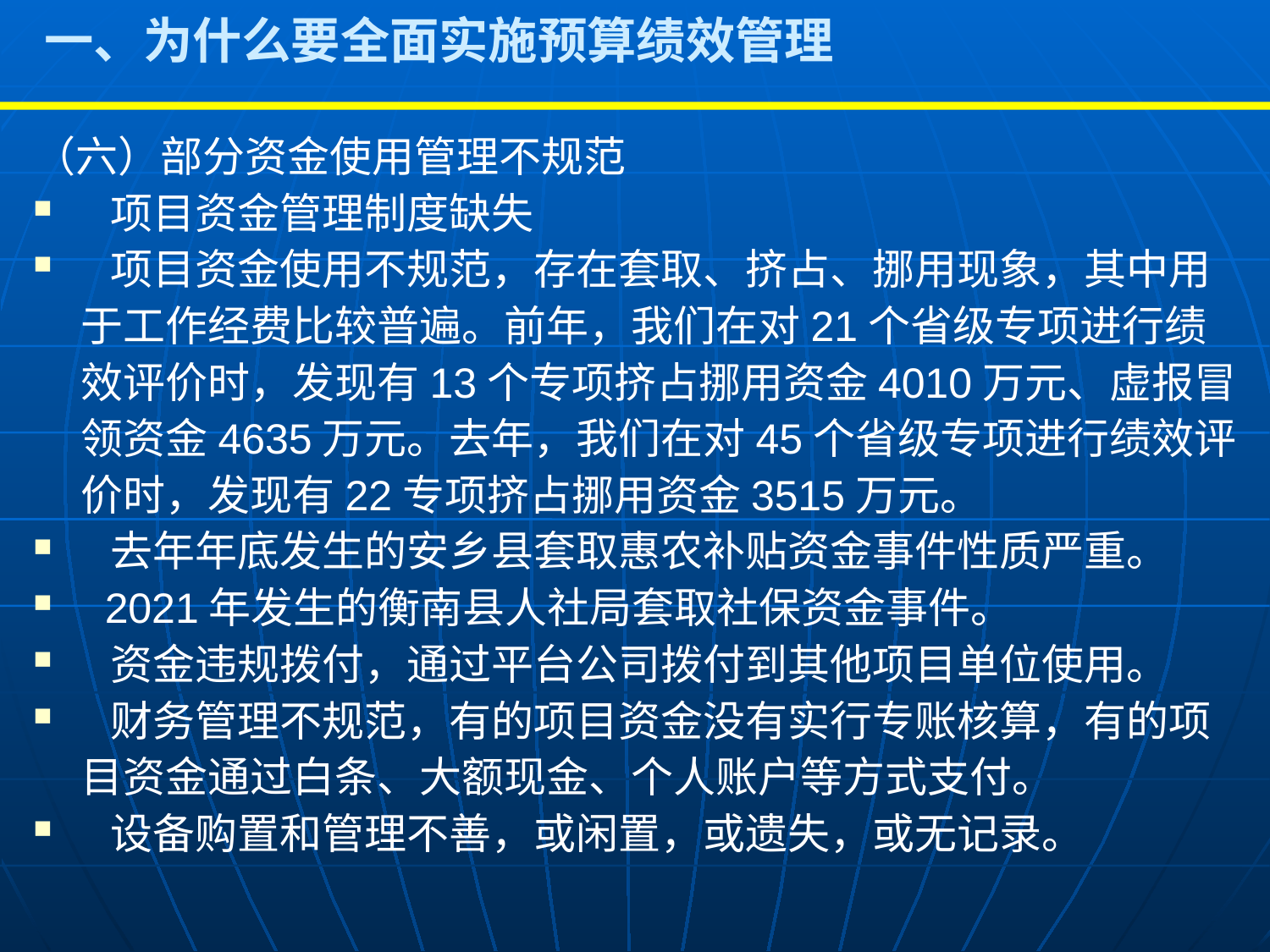

一、为什么要全面实施预算绩效管理

（六）部分资金使用管理不规范
  项目资金管理制度缺失
  项目资金使用不规范，存在套取、挤占、挪用现象，其中用于工作经费比较普遍。前年，我们在对21个省级专项进行绩效评价时，发现有13个专项挤占挪用资金4010万元、虚报冒领资金4635万元。去年，我们在对45个省级专项进行绩效评价时，发现有22专项挤占挪用资金3515万元。
  去年年底发生的安乡县套取惠农补贴资金事件性质严重。
  2021年发生的衡南县人社局套取社保资金事件。
  资金违规拨付，通过平台公司拨付到其他项目单位使用。
  财务管理不规范，有的项目资金没有实行专账核算，有的项目资金通过白条、大额现金、个人账户等方式支付。
  设备购置和管理不善，或闲置，或遗失，或无记录。